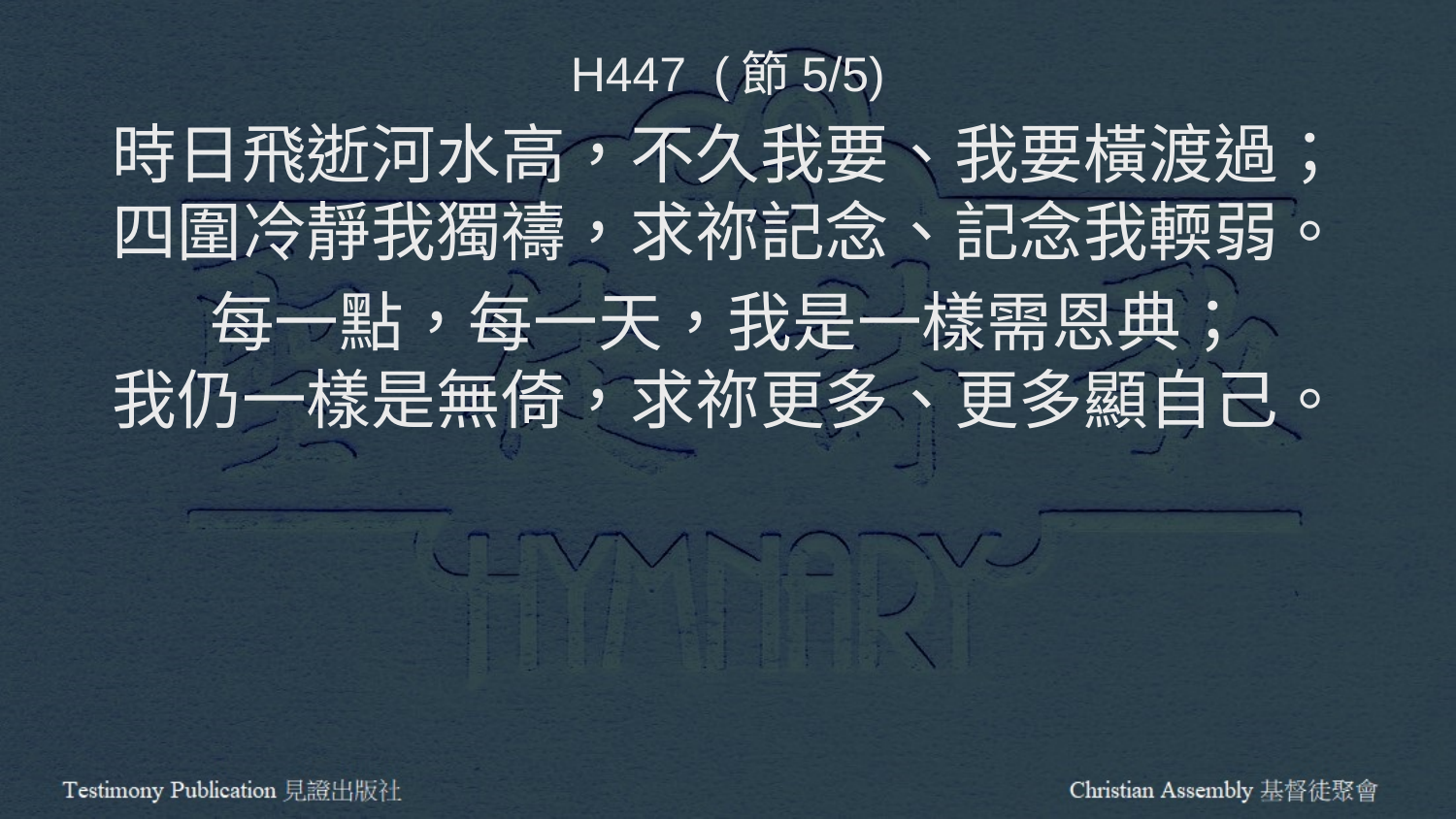

H447  (節5/5)
時日飛逝河水高，不久我要、我要橫渡過；
四圍冷靜我獨禱，求祢記念、記念我輭弱。
每一點，每一天，我是一樣需恩典；
我仍一樣是無倚，求祢更多、更多顯自己。